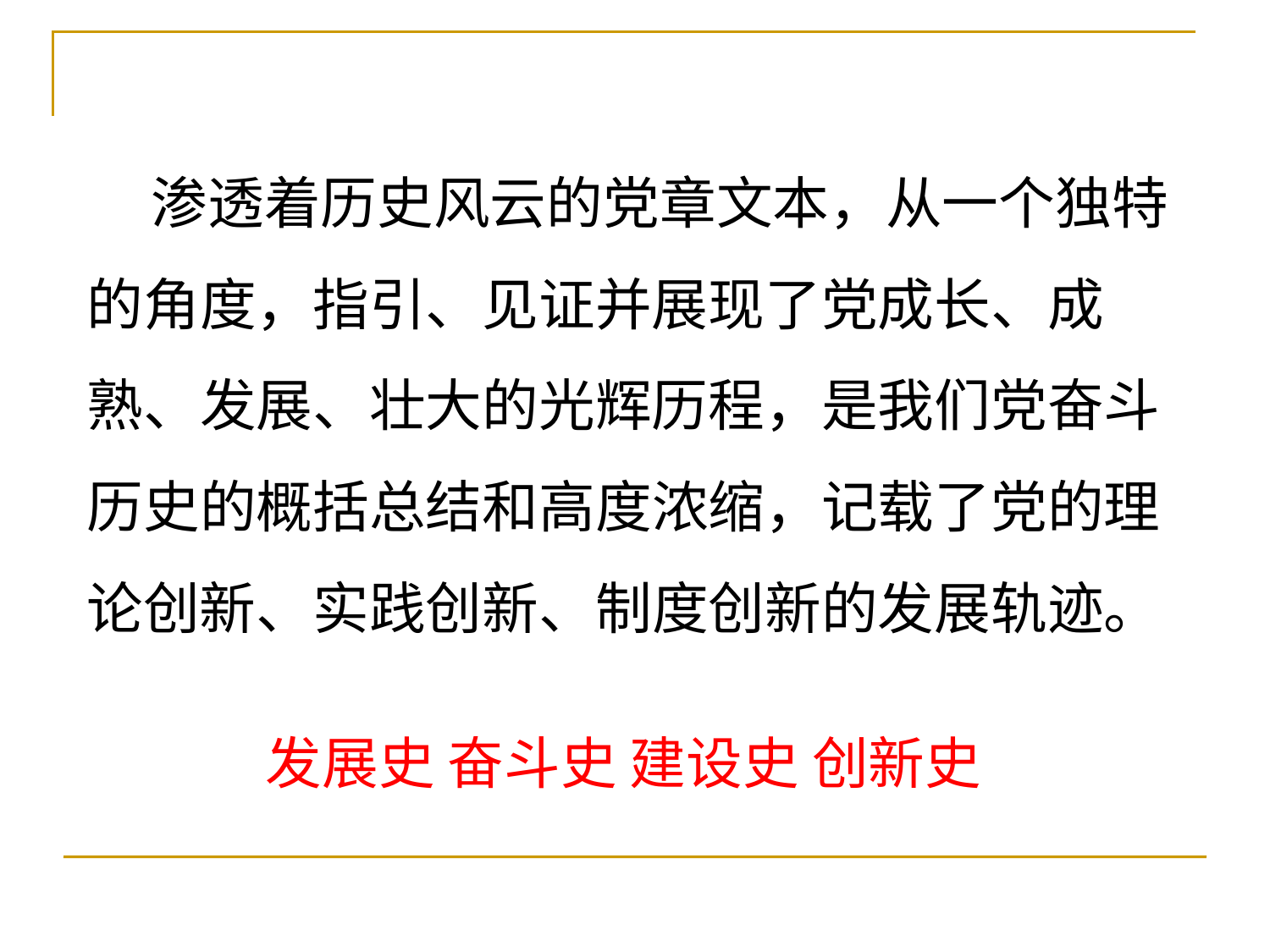

渗透着历史风云的党章文本，从一个独特的角度，指引、见证并展现了党成长、成熟、发展、壮大的光辉历程，是我们党奋斗历史的概括总结和高度浓缩，记载了党的理论创新、实践创新、制度创新的发展轨迹。
发展史 奋斗史 建设史 创新史